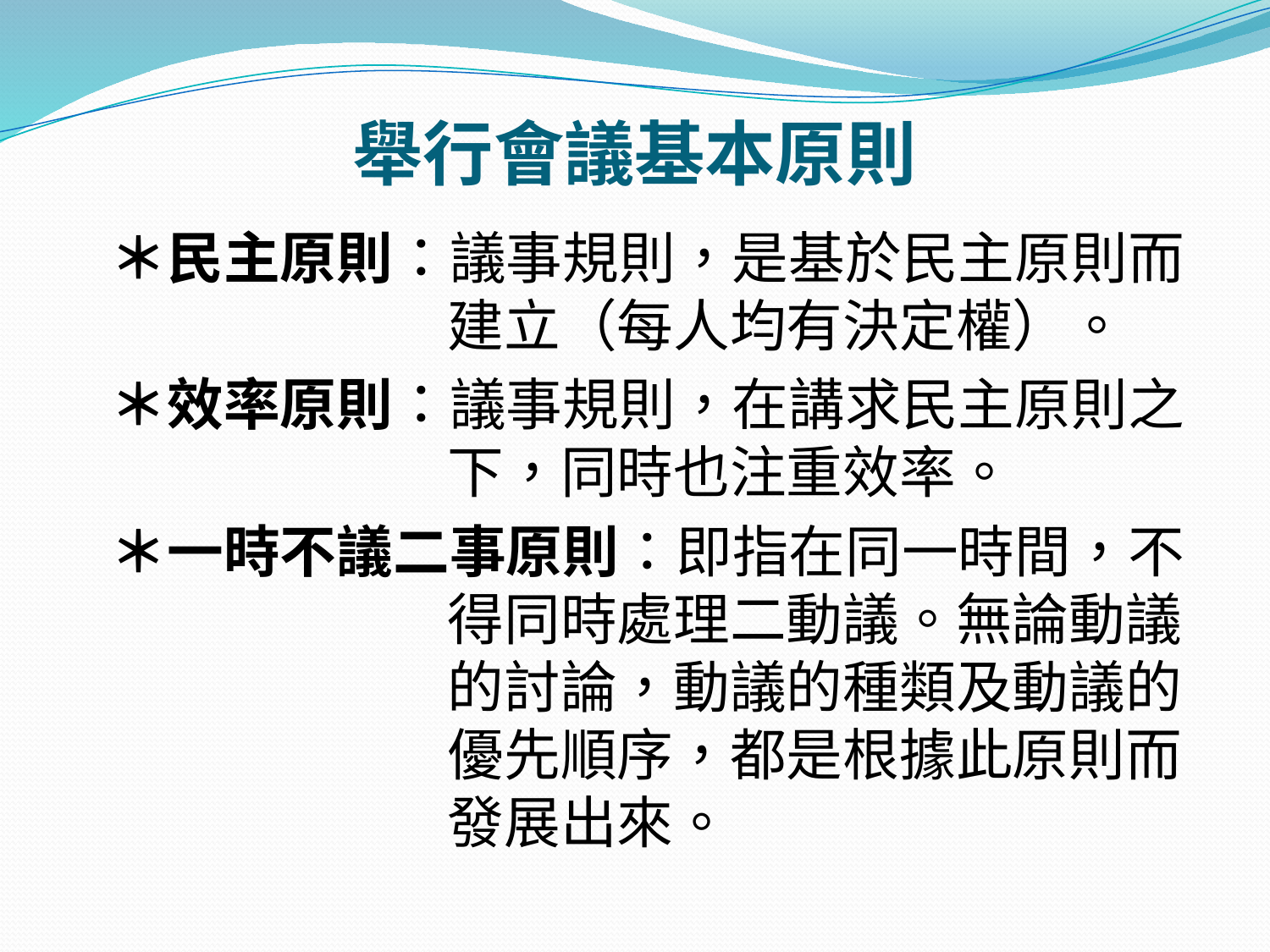

# 舉行會議基本原則
＊民主原則：議事規則，是基於民主原則而建立（每人均有決定權）。
＊效率原則：議事規則，在講求民主原則之下，同時也注重效率。
＊一時不議二事原則：即指在同一時間，不得同時處理二動議。無論動議的討論，動議的種類及動議的優先順序，都是根據此原則而發展出來。